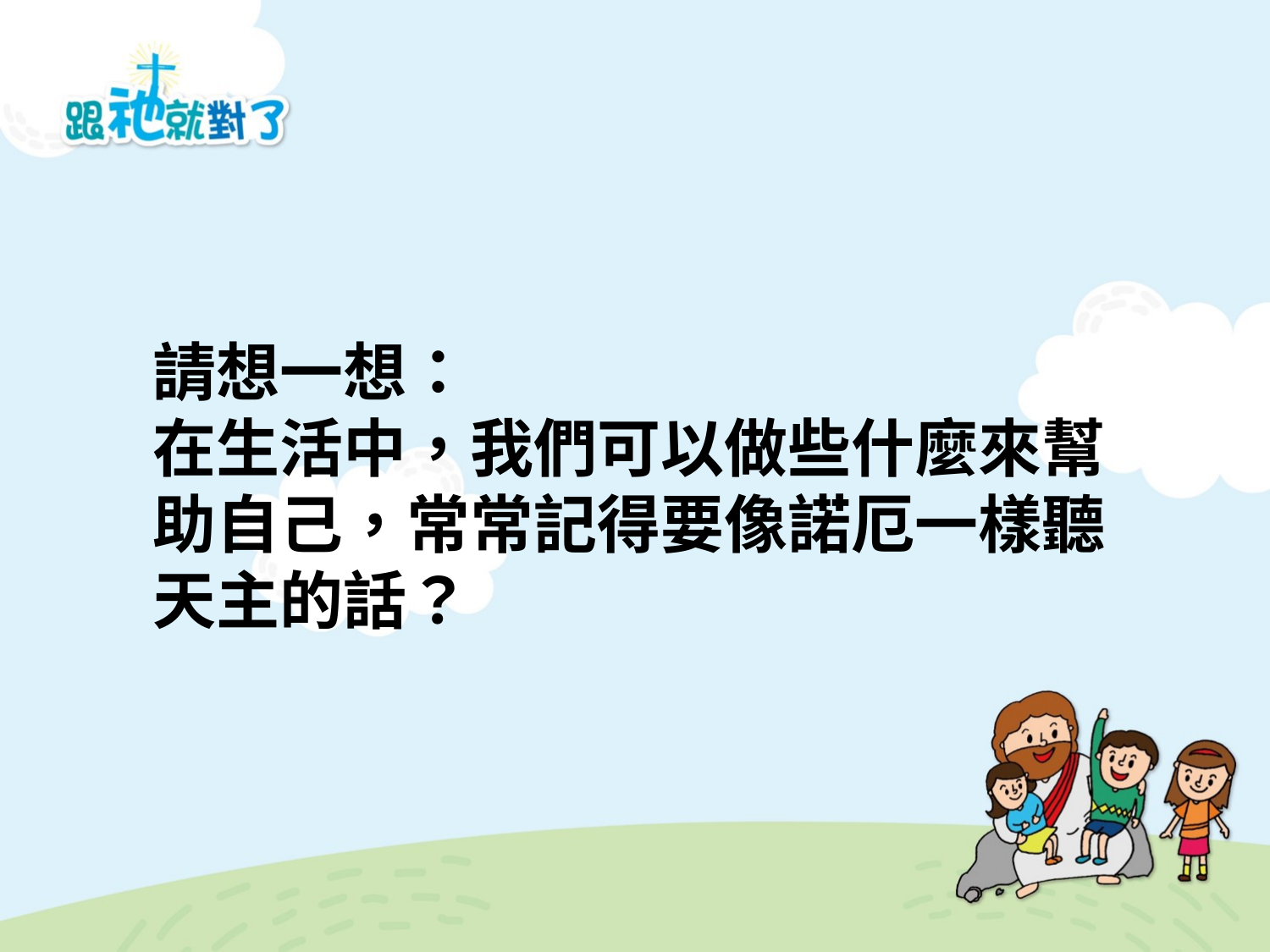

請想一想：
在生活中，我們可以做些什麼來幫助自己，常常記得要像諾厄一樣聽天主的話？